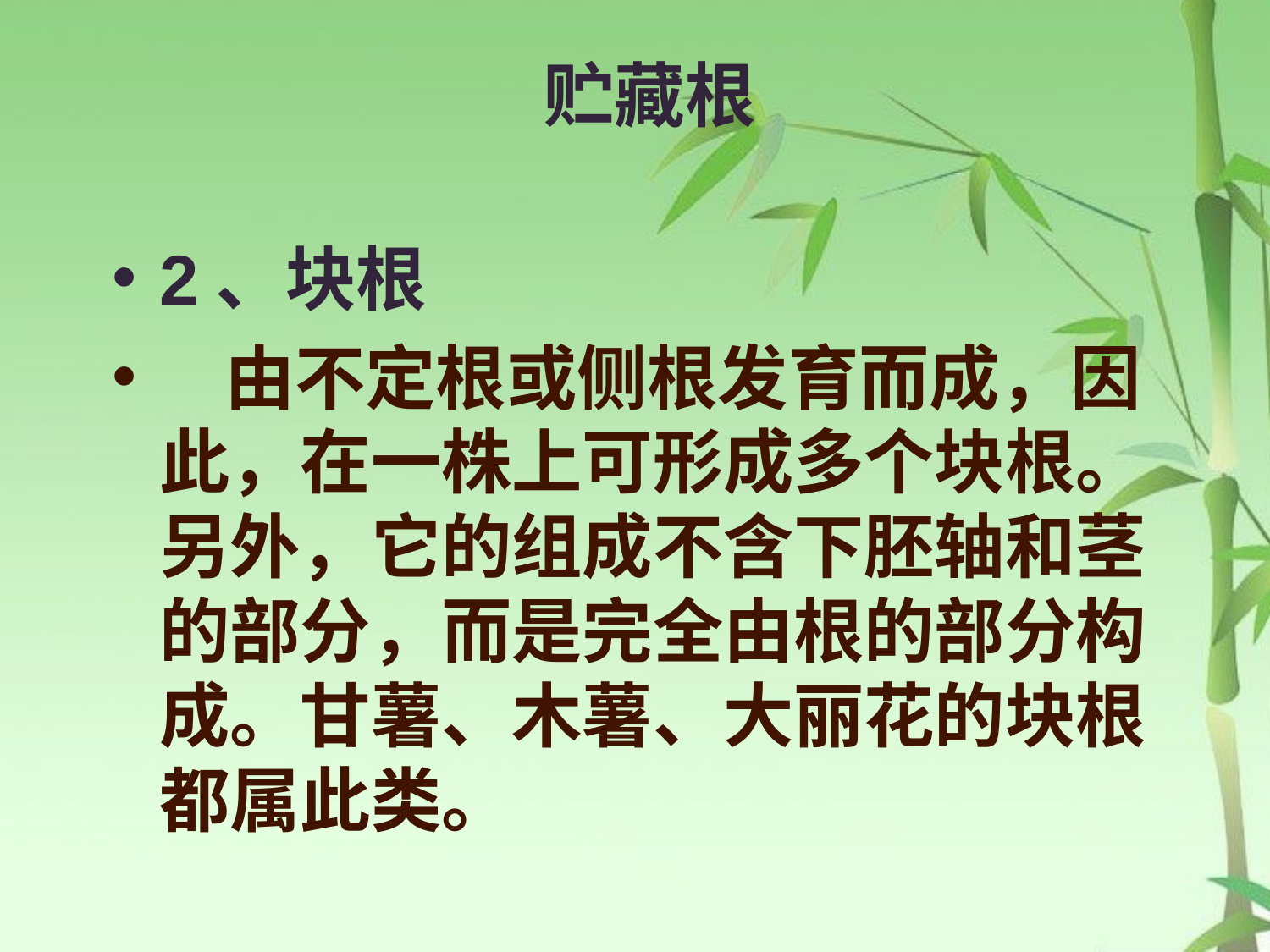

# 贮藏根
2、块根
   由不定根或侧根发育而成，因此，在一株上可形成多个块根。另外，它的组成不含下胚轴和茎的部分，而是完全由根的部分构成。甘薯、木薯、大丽花的块根都属此类。